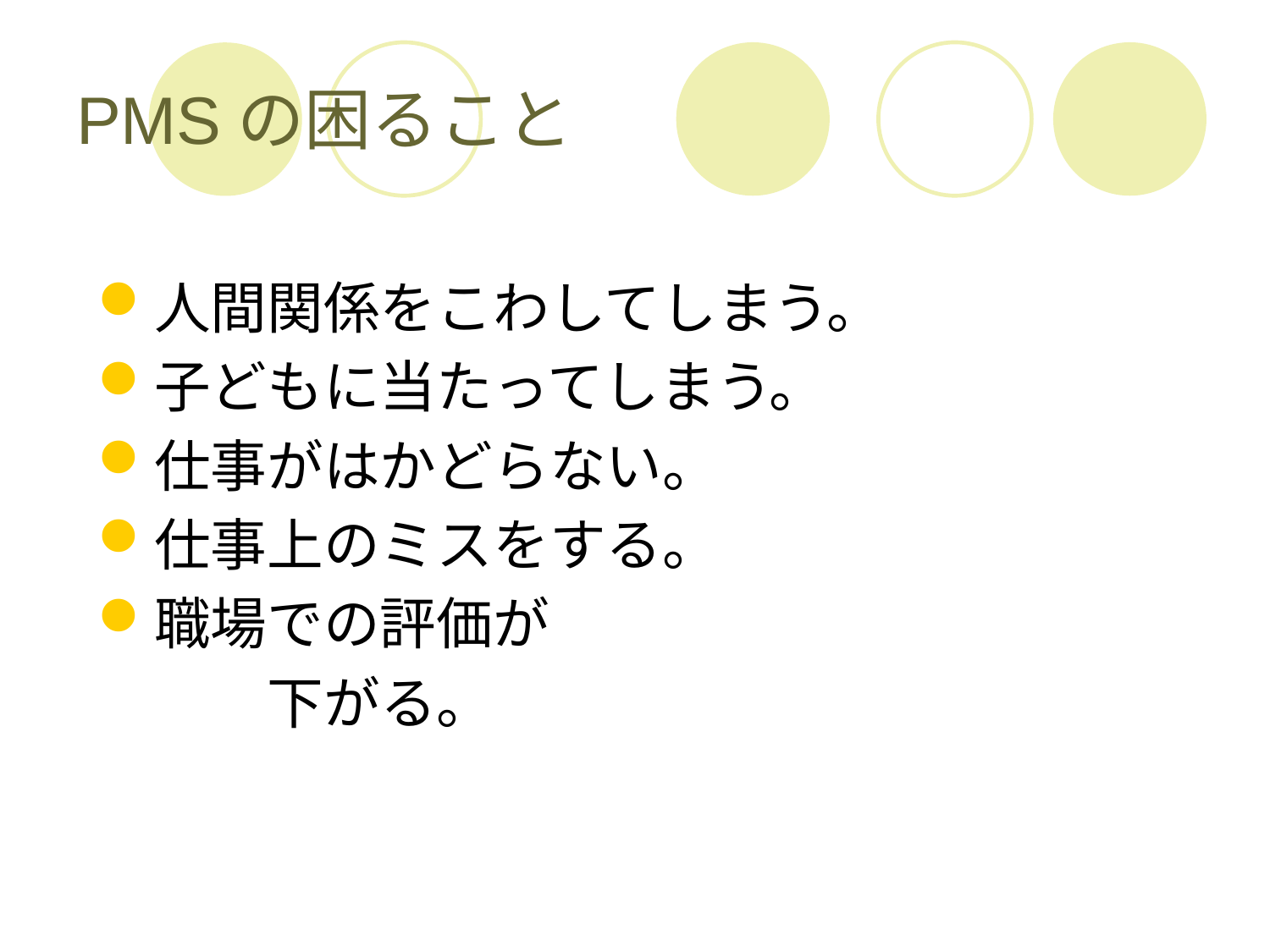

# PMSの困ること
人間関係をこわしてしまう。
子どもに当たってしまう。
仕事がはかどらない。
仕事上のミスをする。
職場での評価が
　　　下がる。